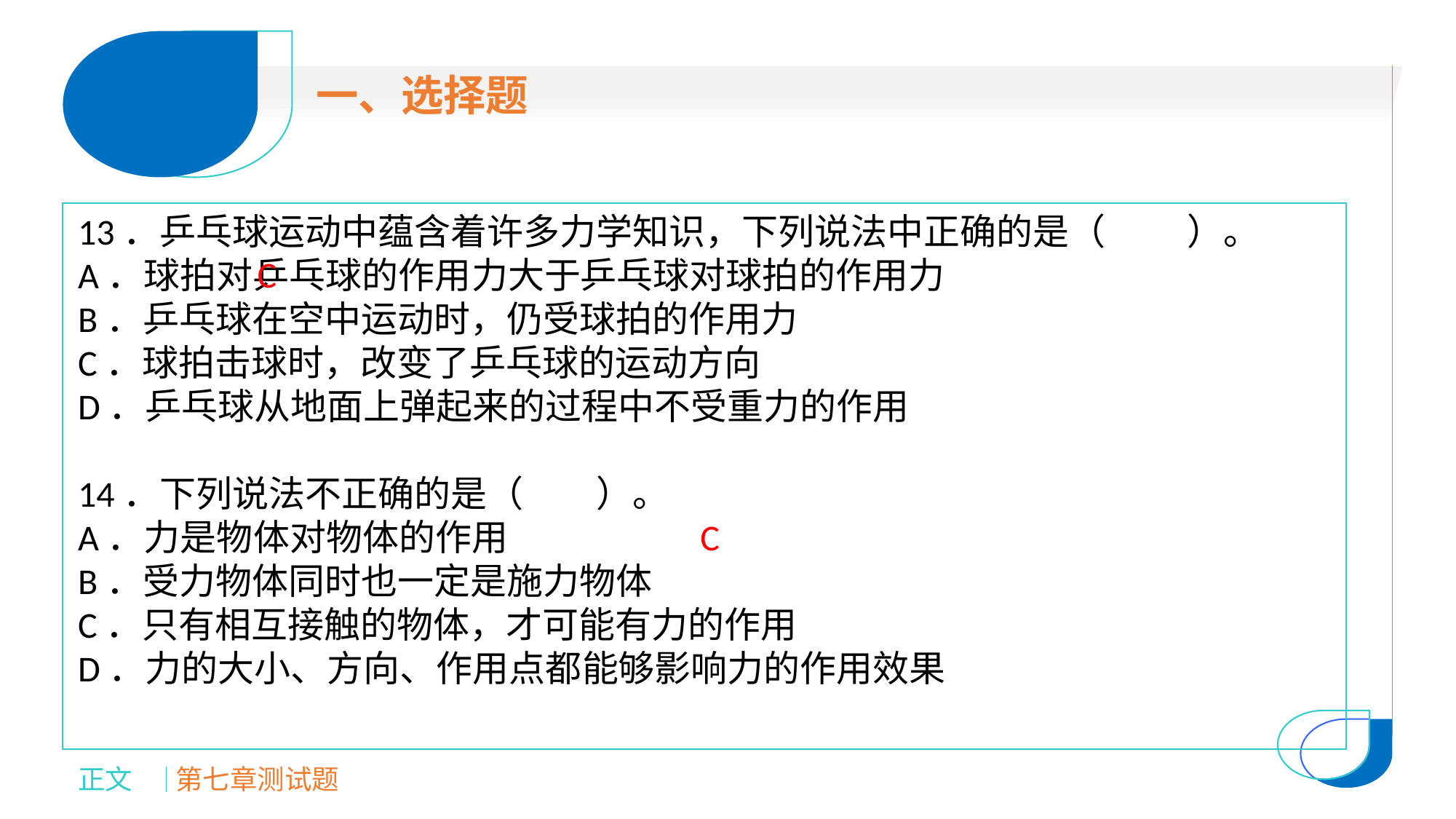

一、选择题

13．乒乓球运动中蕴含着许多力学知识，下列说法中正确的是（　　 ）。
A．球拍对乒乓球的作用力大于乒乓球对球拍的作用力
B．乒乓球在空中运动时，仍受球拍的作用力
C．球拍击球时，改变了乒乓球的运动方向
D．乒乓球从地面上弹起来的过程中不受重力的作用

14．下列说法不正确的是（　　）。
A．力是物体对物体的作用
B．受力物体同时也一定是施力物体
C．只有相互接触的物体，才可能有力的作用
D．力的大小、方向、作用点都能够影响力的作用效果
C
C

正文
第七章测试题